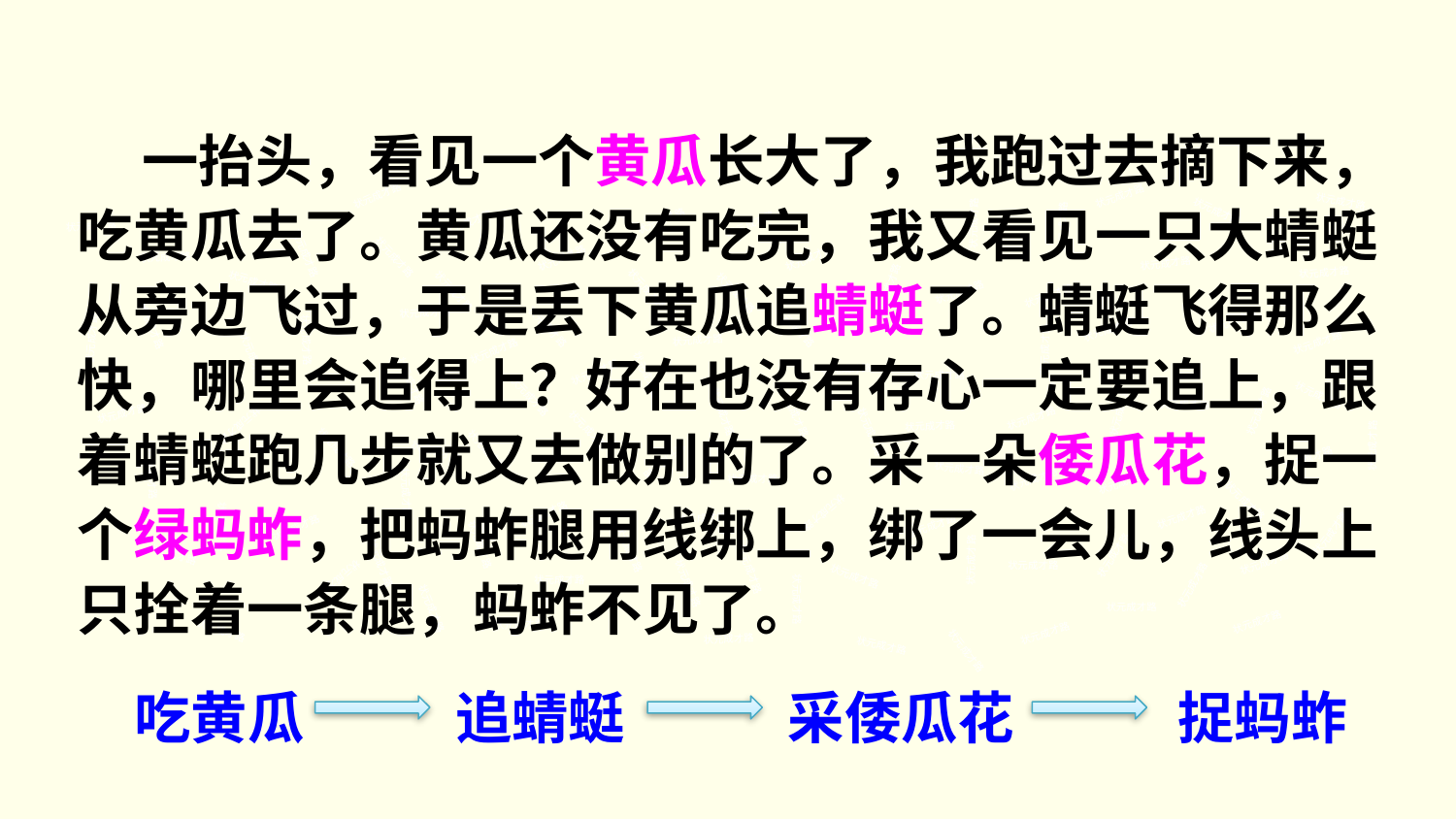

一抬头，看见一个黄瓜长大了，我跑过去摘下来，吃黄瓜去了。黄瓜还没有吃完，我又看见一只大蜻蜓从旁边飞过，于是丢下黄瓜追蜻蜓了。蜻蜓飞得那么快，哪里会追得上？好在也没有存心一定要追上，跟着蜻蜓跑几步就又去做别的了。采一朵倭瓜花，捉一个绿蚂蚱，把蚂蚱腿用线绑上，绑了一会儿，线头上只拴着一条腿，蚂蚱不见了。
状元成才路
状元成才路
状元成才路
状元成才路
状元成才路
状元成才路
状元成才路
状元成才路
状元成才路
状元成才路
状元成才路
状元成才路
状元成才路
状元成才路
状元成才路
状元成才路
状元成才路
状元成才路
状元成才路
状元成才路
状元成才路
状元成才路
状元成才路
状元成才路
状元成才路
状元成才路
状元成才路
状元成才路
状元成才路
状元成才路
状元成才路
状元成才路
状元成才路
状元成才路
状元成才路
状元成才路
状元成才路
状元成才路
状元成才路
状元成才路
状元成才路
状元成才路
状元成才路
状元成才路
状元成才路
状元成才路
状元成才路
状元成才路
状元成才路
状元成才路
状元成才路
状元成才路
状元成才路
状元成才路
状元成才路
状元成才路
状元成才路
状元成才路
状元成才路
状元成才路
状元成才路
状元成才路
状元成才路
状元成才路
状元成才路
状元成才路
状元成才路
状元成才路
状元成才路
状元成才路
状元成才路
状元成才路
状元成才路
状元成才路
状元成才路
状元成才路
状元成才路
状元成才路
状元成才路
状元成才路
状元成才路
状元成才路
状元成才路
状元成才路
状元成才路
状元成才路
状元成才路
状元成才路
状元成才路
状元成才路
状元成才路
状元成才路
状元成才路
状元成才路
状元成才路
状元成才路
状元成才路
状元成才路
状元成才路
状元成才路
吃黄瓜
追蜻蜓
采倭瓜花
捉蚂蚱